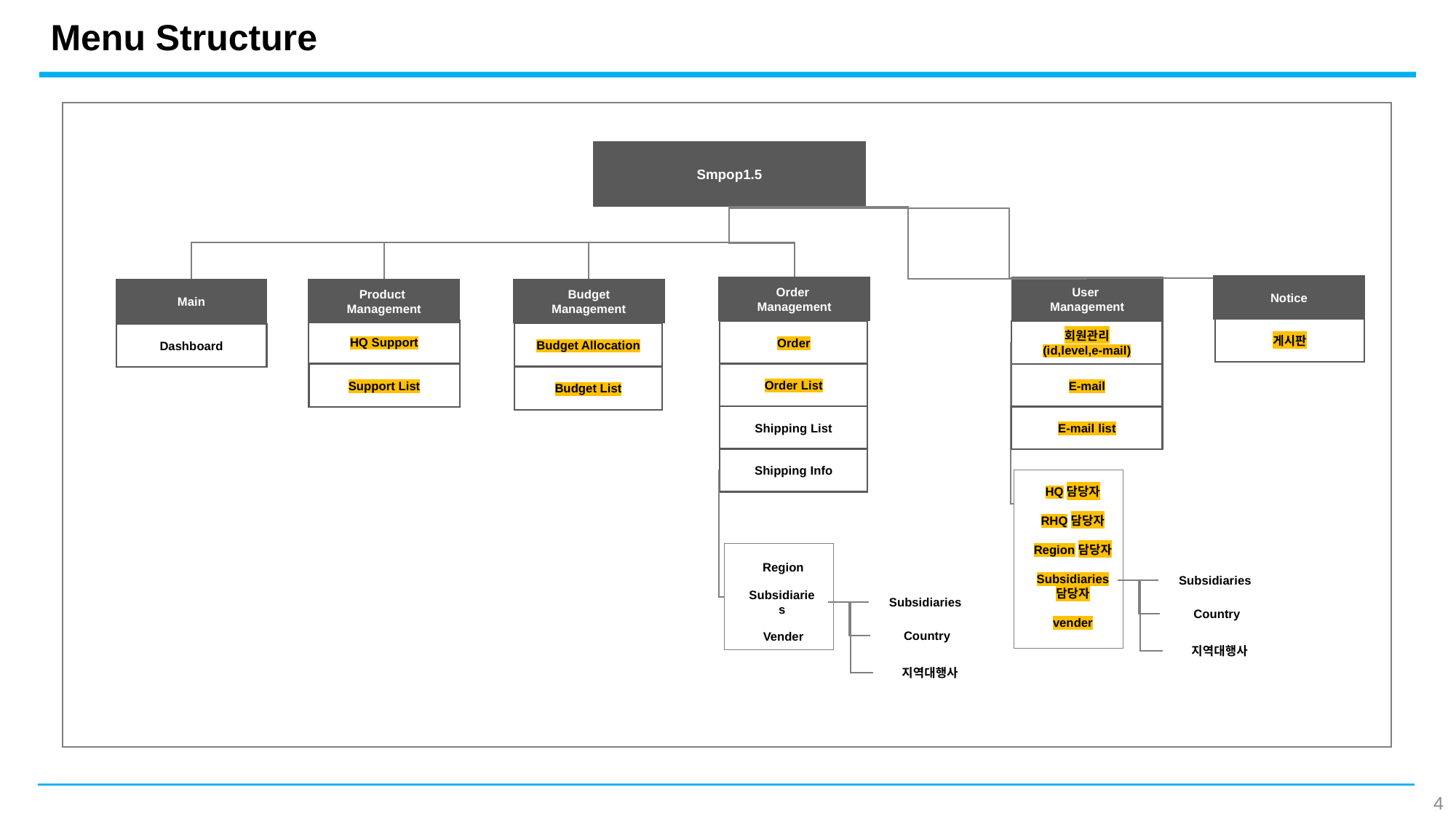

# Menu Structure

Smpop1.5
Notice
Order
Management
User
Management
Main
Product
Management
Budget
Management
게시판
HQ Support
Order
회원관리
(id,level,e-mail)
Budget Allocation
Dashboard
Order List
E-mail
Support List
Budget List
Shipping List
E-mail list
Shipping Info

HQ담당자

RHQ담당자

Region담당자

Subsidiaries
담당자

vender

Region
Subsidiaries
Subsidiaries
Subsidiaries
Country
Country
Vender
지역대행사
지역대행사